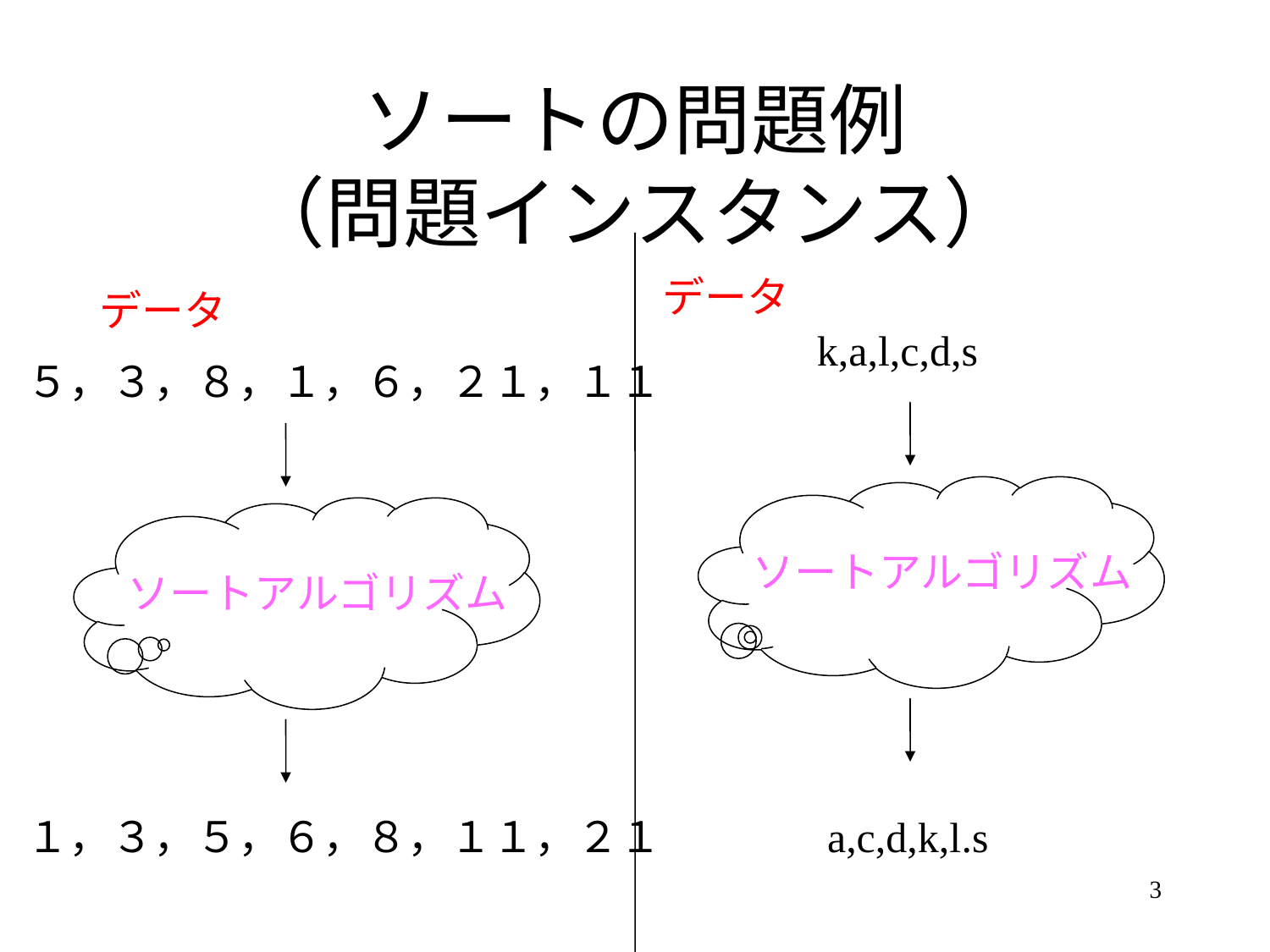

# ソートの問題例 （問題インスタンス）

データ
データ
k,a,l,c,d,s
５，３，８，１，６，２１，１１

ソートアルゴリズム
ソートアルゴリズム

１，３，５，６，８，１１，２１
a,c,d,k,l.s
3